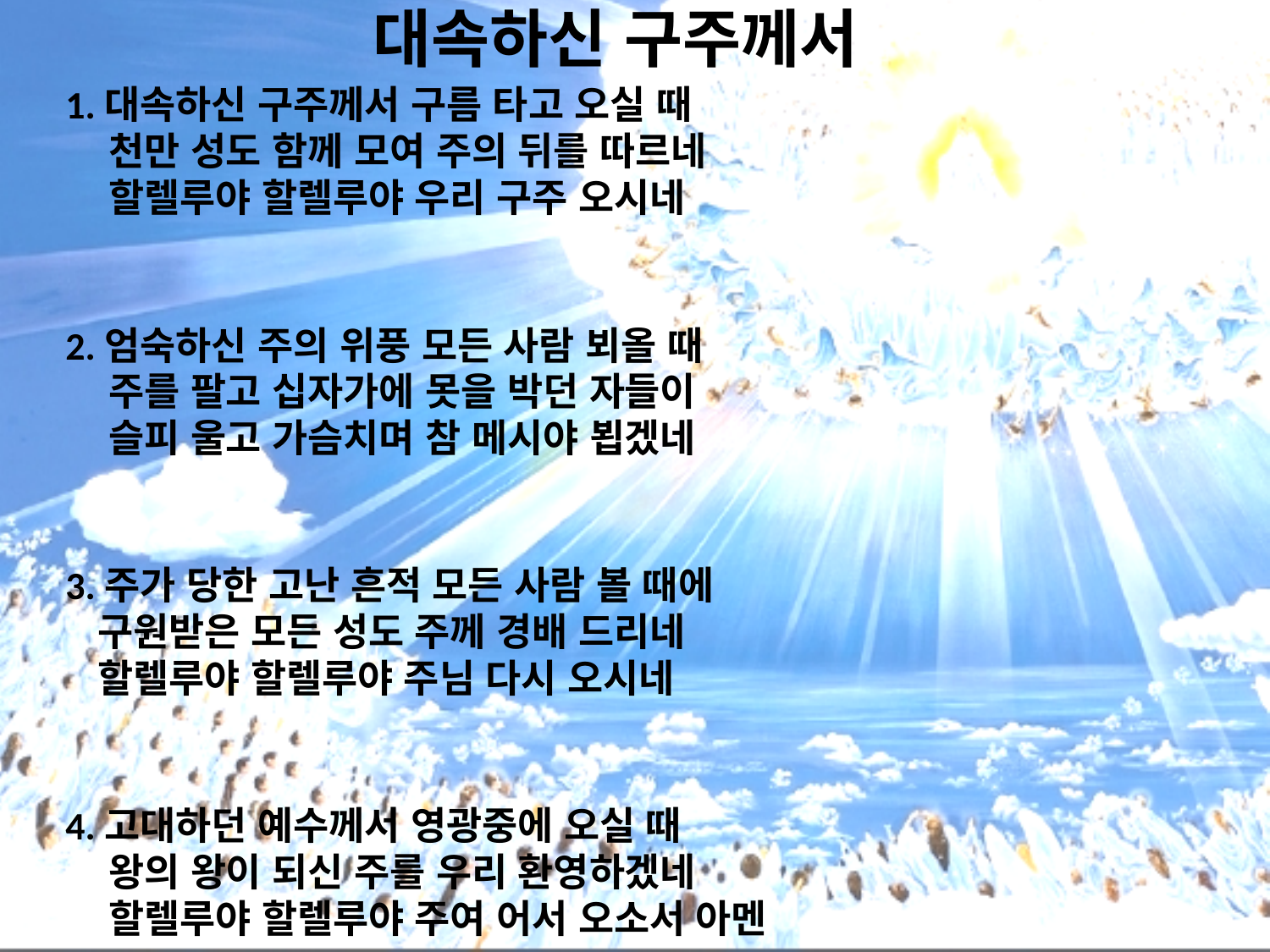

# 대속하신 구주께서
1.대속하신 구주께서 구름 타고 오실 때
    천만 성도 함께 모여 주의 뒤를 따르네
    할렐루야 할렐루야 우리 구주 오시네
2.엄숙하신 주의 위풍 모든 사람 뵈올 때
    주를 팔고 십자가에 못을 박던 자들이
    슬피 울고 가슴치며 참 메시야 뵙겠네
3.주가 당한 고난 흔적 모든 사람 볼 때에
   구원받은 모든 성도 주께 경배 드리네
   할렐루야 할렐루야 주님 다시 오시네
4.고대하던 예수께서 영광중에 오실 때
    왕의 왕이 되신 주를 우리 환영하겠네
    할렐루야 할렐루야 주여 어서 오소서 아멘